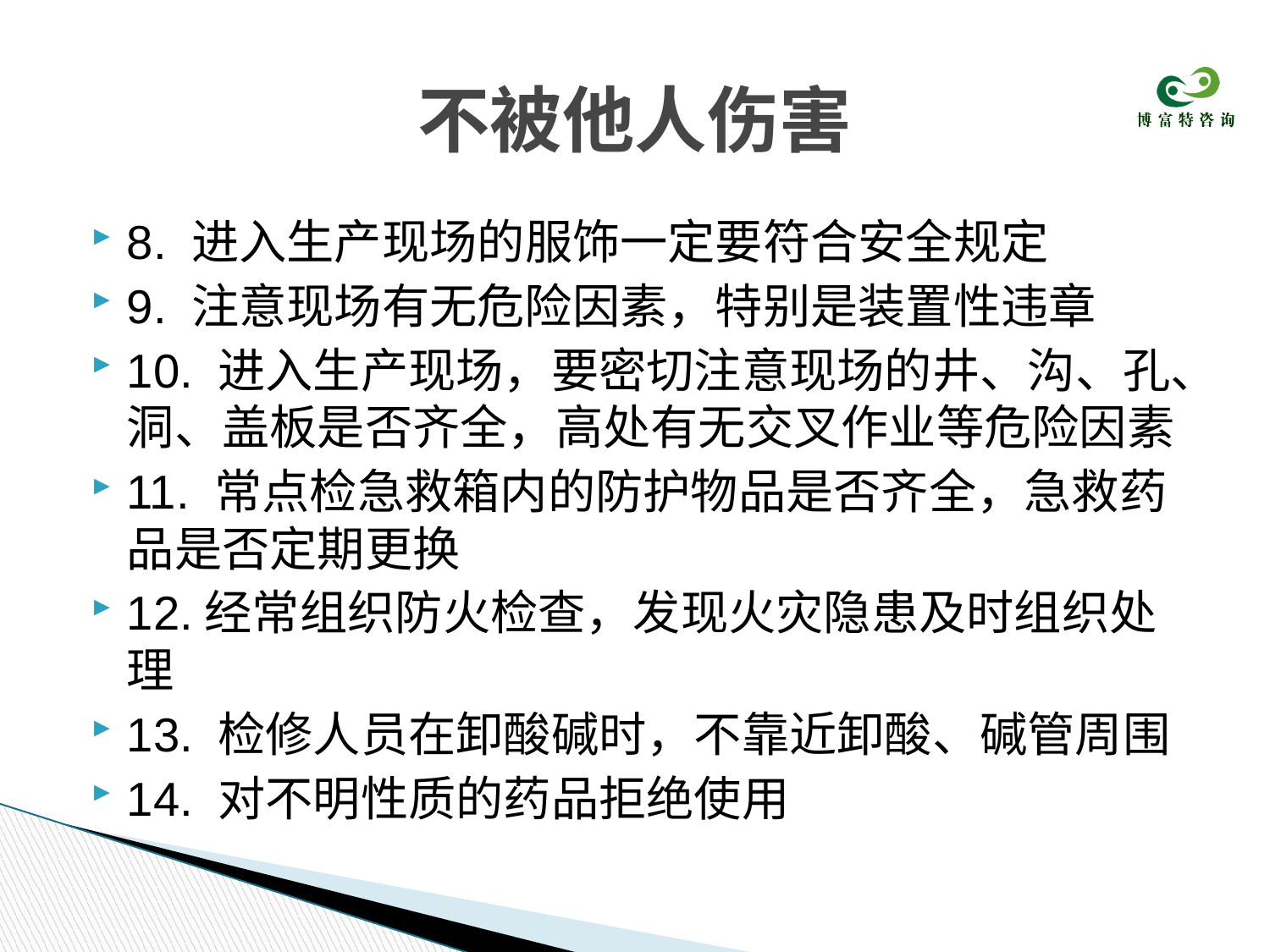

# 不被他人伤害
8. 进入生产现场的服饰一定要符合安全规定
9. 注意现场有无危险因素，特别是装置性违章
10. 进入生产现场，要密切注意现场的井、沟、孔、洞、盖板是否齐全，高处有无交叉作业等危险因素
11. 常点检急救箱内的防护物品是否齐全，急救药品是否定期更换
12.经常组织防火检查，发现火灾隐患及时组织处理
13. 检修人员在卸酸碱时，不靠近卸酸、碱管周围
14. 对不明性质的药品拒绝使用